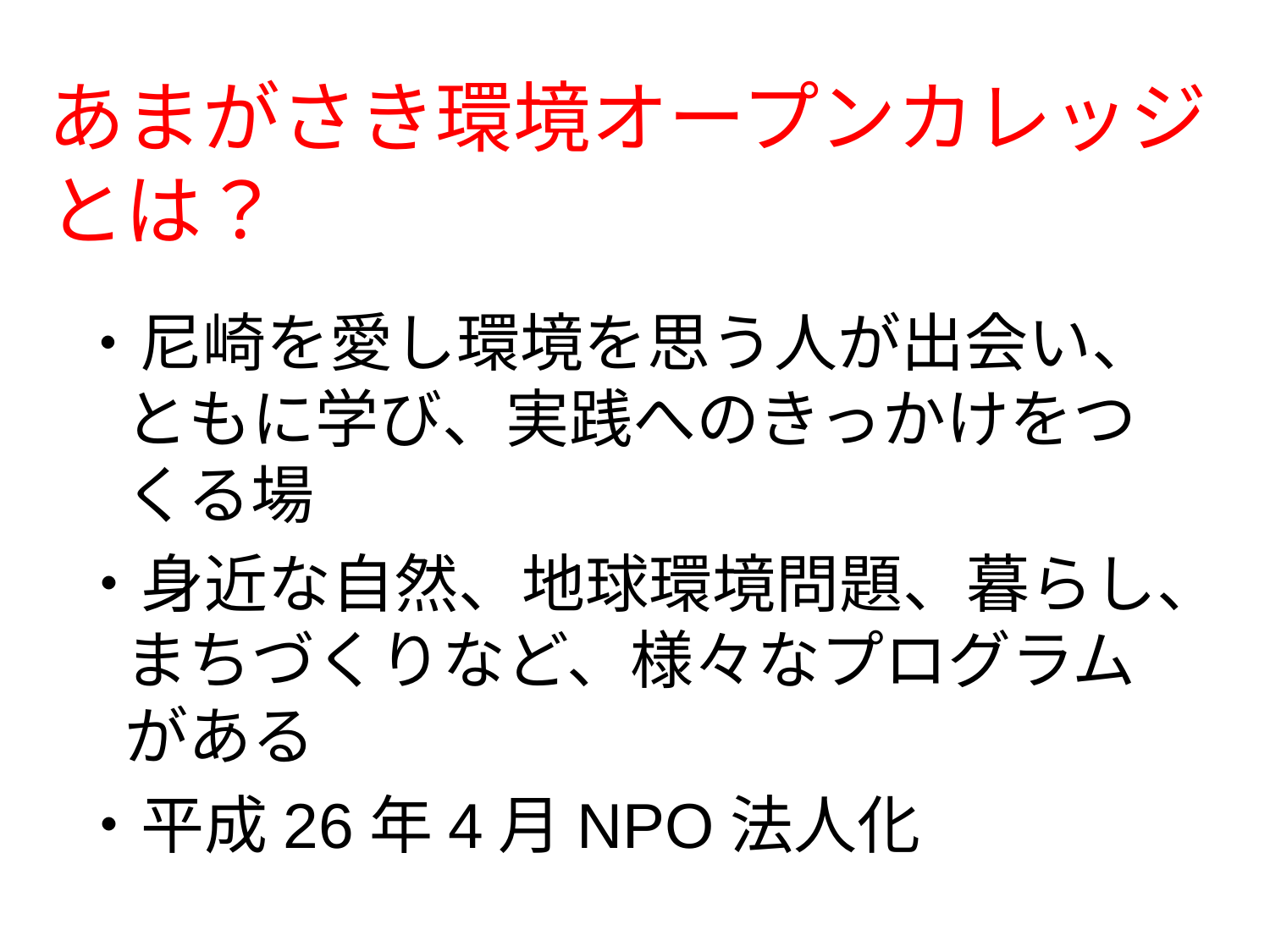

# あまがさき環境オープンカレッジとは？
・尼崎を愛し環境を思う人が出会い、ともに学び、実践へのきっかけをつくる場
・身近な自然、地球環境問題、暮らし、まちづくりなど、様々なプログラムがある
・平成26年4月NPO法人化